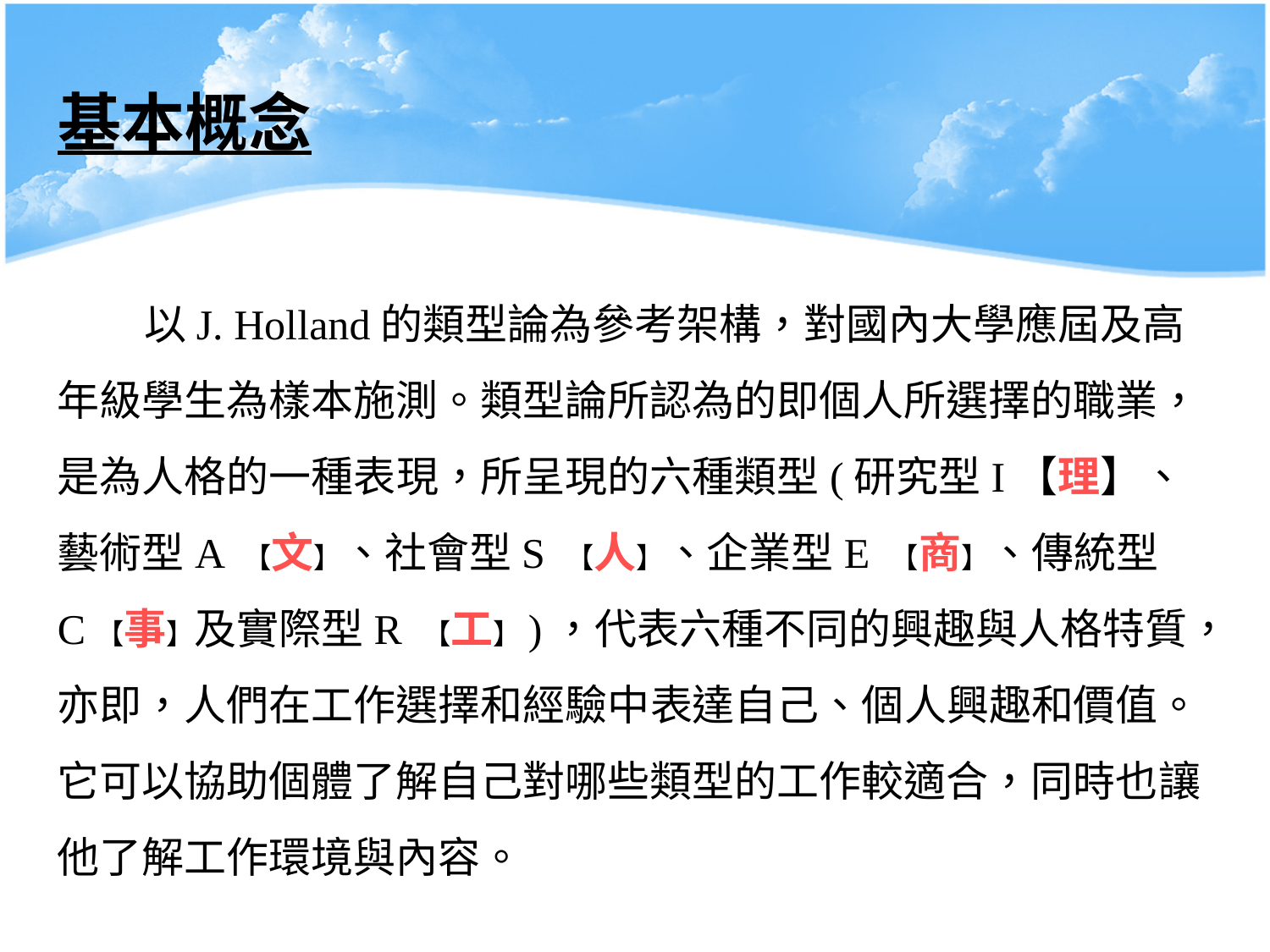

基本概念
        以J. Holland的類型論為參考架構，對國內大學應屆及高年級學生為樣本施測。類型論所認為的即個人所選擇的職業，是為人格的一種表現，所呈現的六種類型(研究型I【理】、藝術型A 【文】、社會型S 【人】、企業型E 【商】、傳統型C【事】及實際型R 【工】)，代表六種不同的興趣與人格特質，亦即，人們在工作選擇和經驗中表達自己、個人興趣和價值。它可以協助個體了解自己對哪些類型的工作較適合，同時也讓他了解工作環境與內容。